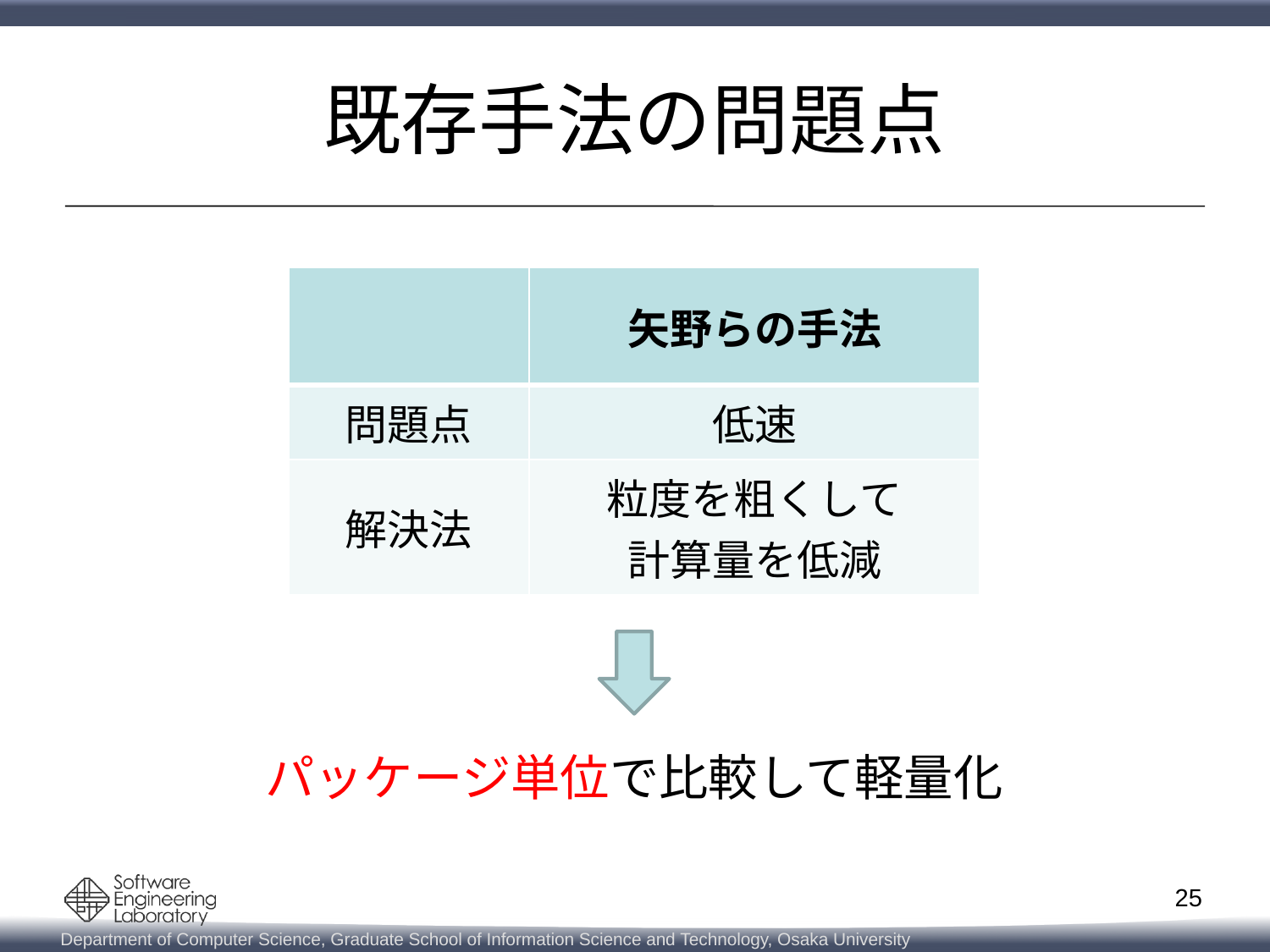

# 既存手法の問題点
|  | 矢野らの手法 |
| --- | --- |
| 問題点 | 低速 |
| 解決法 | 粒度を粗くして 計算量を低減 |

パッケージ単位で比較して軽量化
25